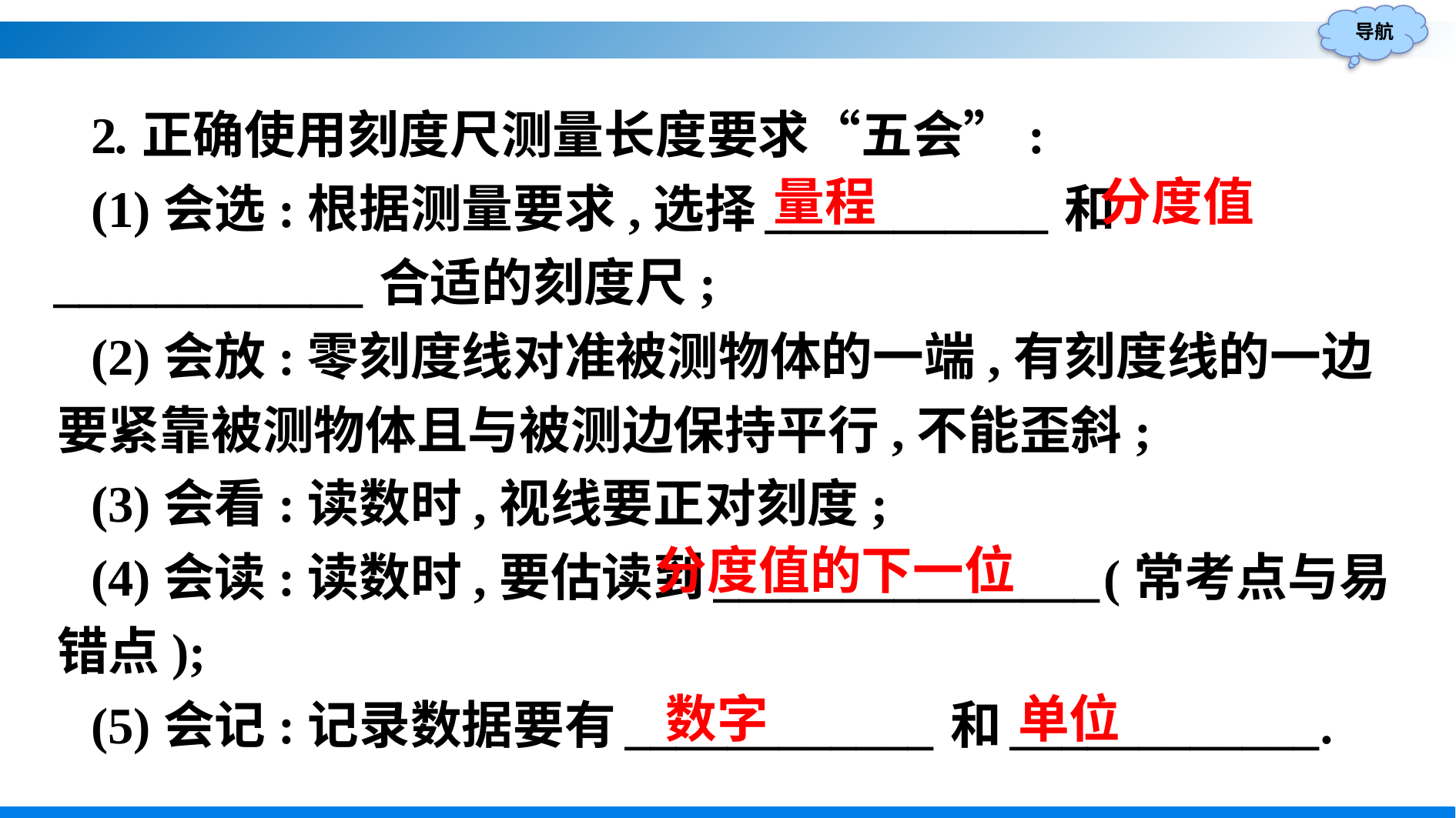

2.正确使用刻度尺测量长度要求“五会”:
(1)会选:根据测量要求,选择___________和____________合适的刻度尺;
(2)会放:零刻度线对准被测物体的一端,有刻度线的一边要紧靠被测物体且与被测边保持平行,不能歪斜;
(3)会看:读数时,视线要正对刻度;
(4)会读:读数时,要估读到_______________(常考点与易错点);
(5)会记:记录数据要有____________和____________.
分度值
量程
分度值的下一位
数字
单位